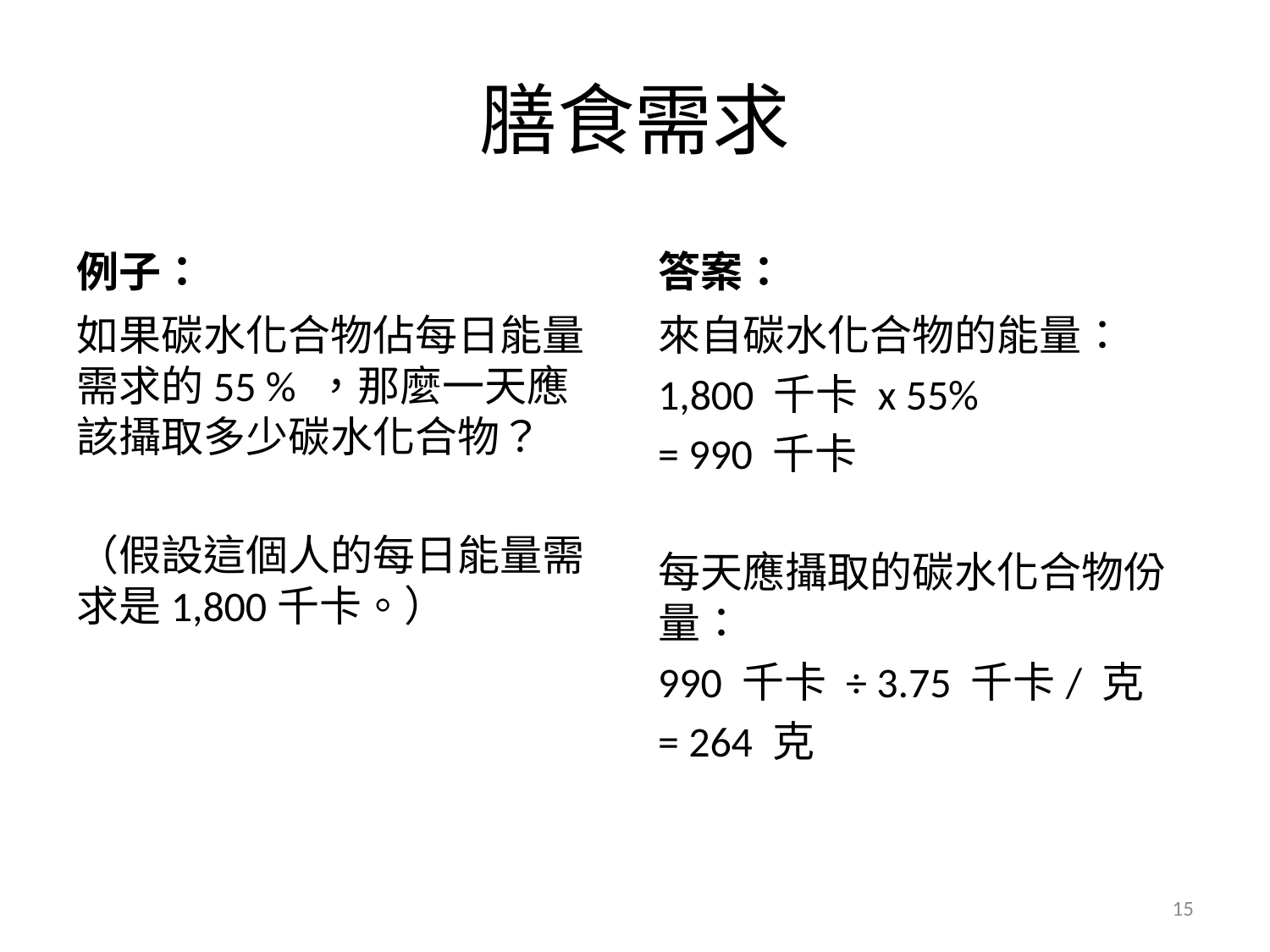

# 膳食需求
例子：
答案：
如果碳水化合物佔每日能量需求的55 % ，那麼一天應該攝取多少碳水化合物？

（假設這個人的每日能量需求是1,800千卡。）

來自碳水化合物的能量：
1,800 千卡 x 55%
= 990 千卡

每天應攝取的碳水化合物份量：
990 千卡 ÷ 3.75 千卡/ 克
= 264 克

15